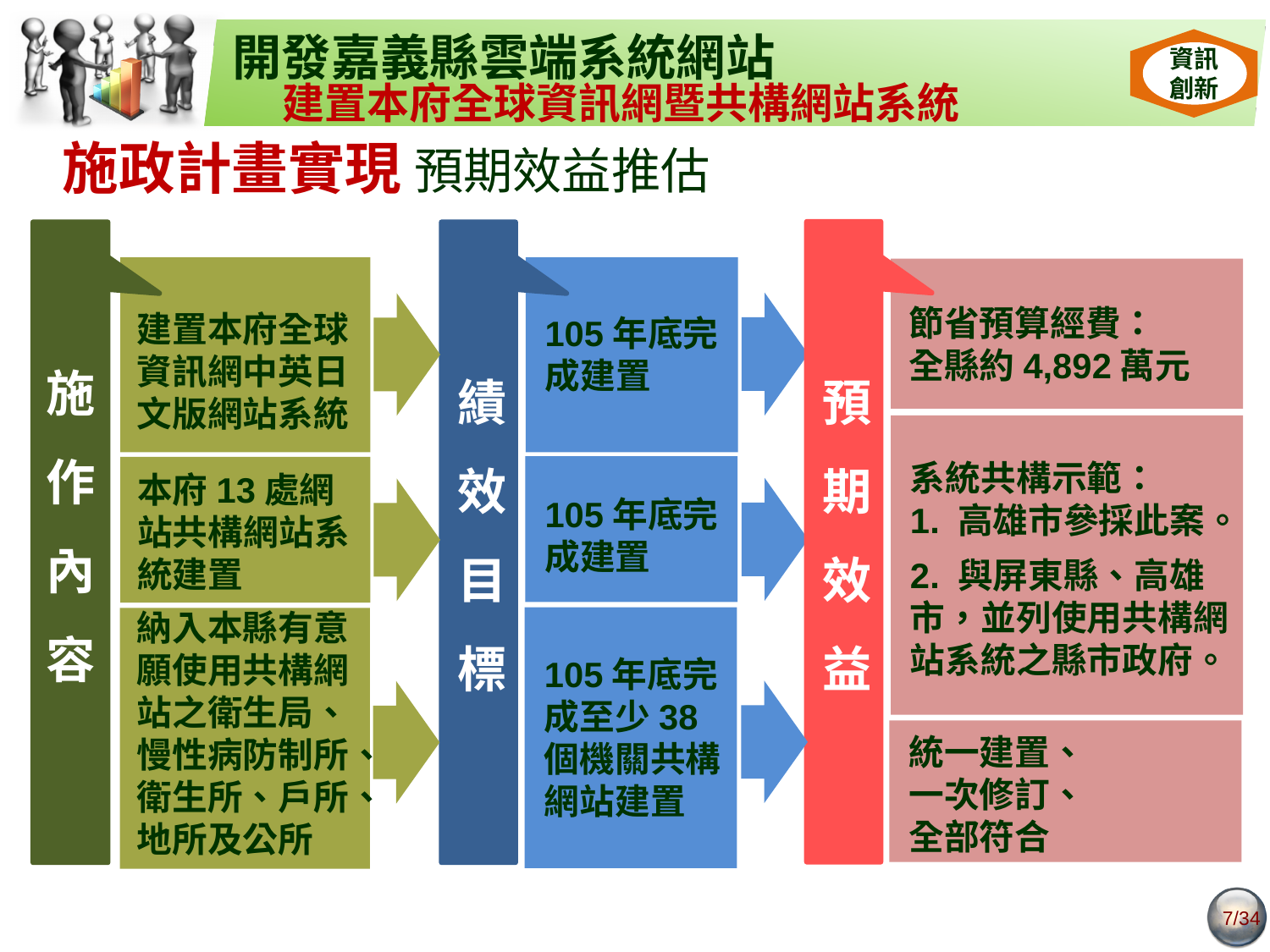

開發嘉義縣雲端系統網站
建置本府全球資訊網暨共構網站系統

資訊
創新
施政計畫實現 預期效益推估

建置本府全球資訊網中英日文版網站系統

105年底完成建置
節省預算經費：
全縣約4,892萬元

施

作

內

容
績

效

目

標
預

期

效

益

系統共構示範：
1. 高雄市參採此案。

2. 與屏東縣、高雄市，並列使用共構網站系統之縣市政府。

本府13處網站共構網站系統建置

105年底完成建置

納入本縣有意願使用共構網站之衛生局、慢性病防制所、衛生所、戶所、地所及公所

105年底完成至少38個機關共構網站建置

統一建置、
一次修訂、
全部符合

7/34